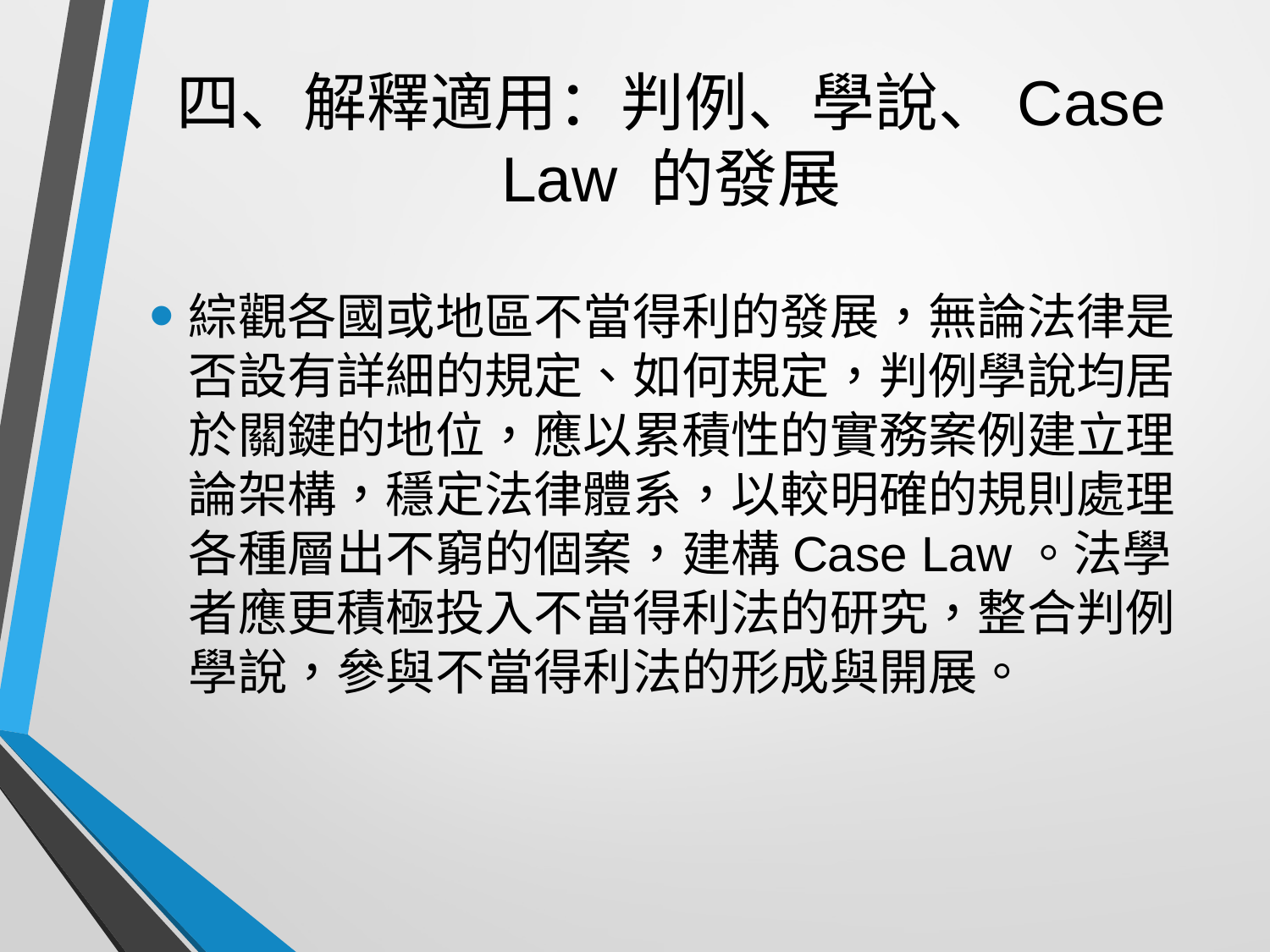

# 四、解釋適用：判例、學說、Case Law 的發展
綜觀各國或地區不當得利的發展，無論法律是否設有詳細的規定、如何規定，判例學說均居於關鍵的地位，應以累積性的實務案例建立理論架構，穩定法律體系，以較明確的規則處理各種層出不窮的個案，建構Case Law。法學者應更積極投入不當得利法的研究，整合判例學說，參與不當得利法的形成與開展。